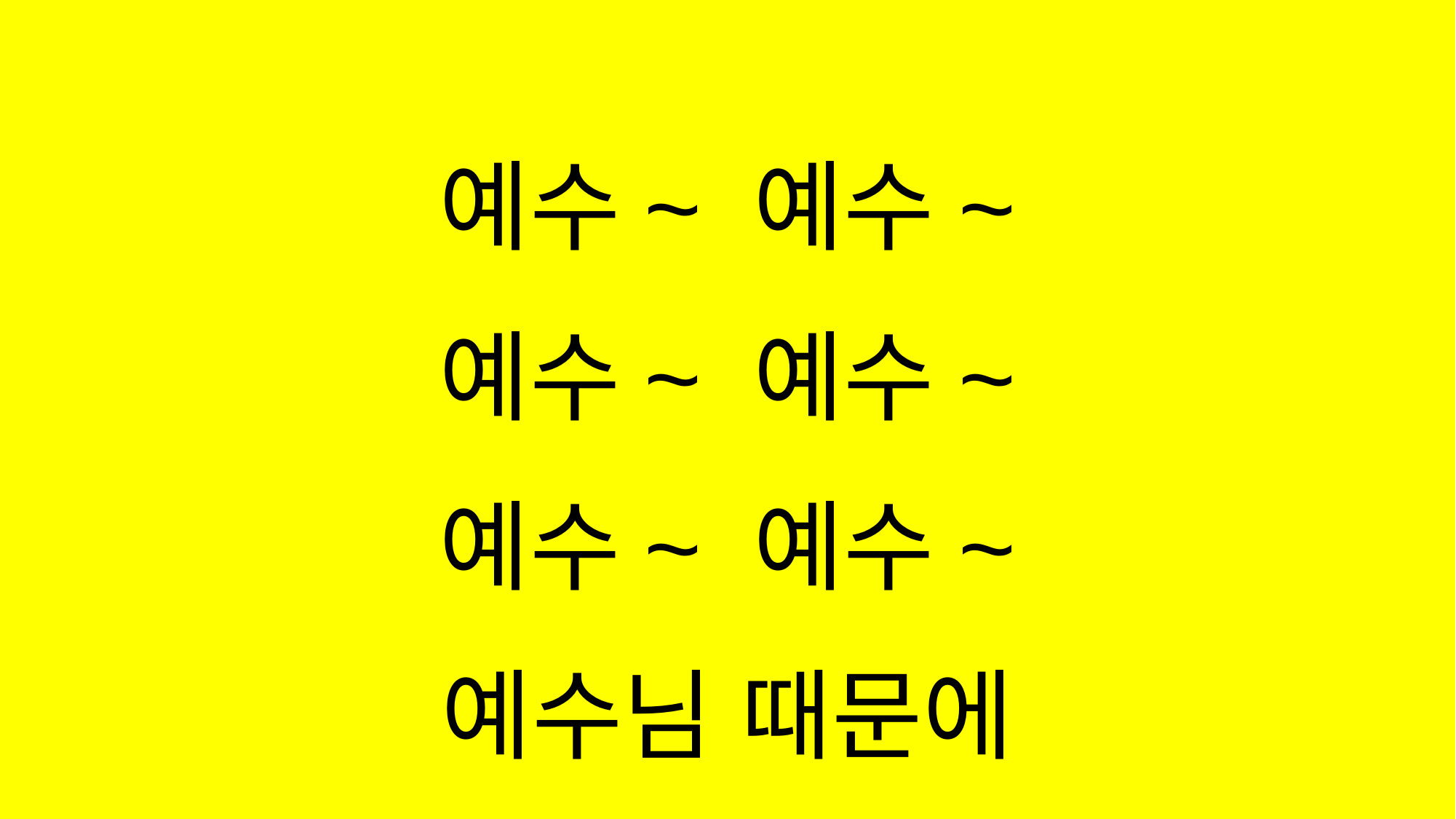

#
예수~ 예수~

예수~ 예수~

예수~ 예수~

예수님 때문에